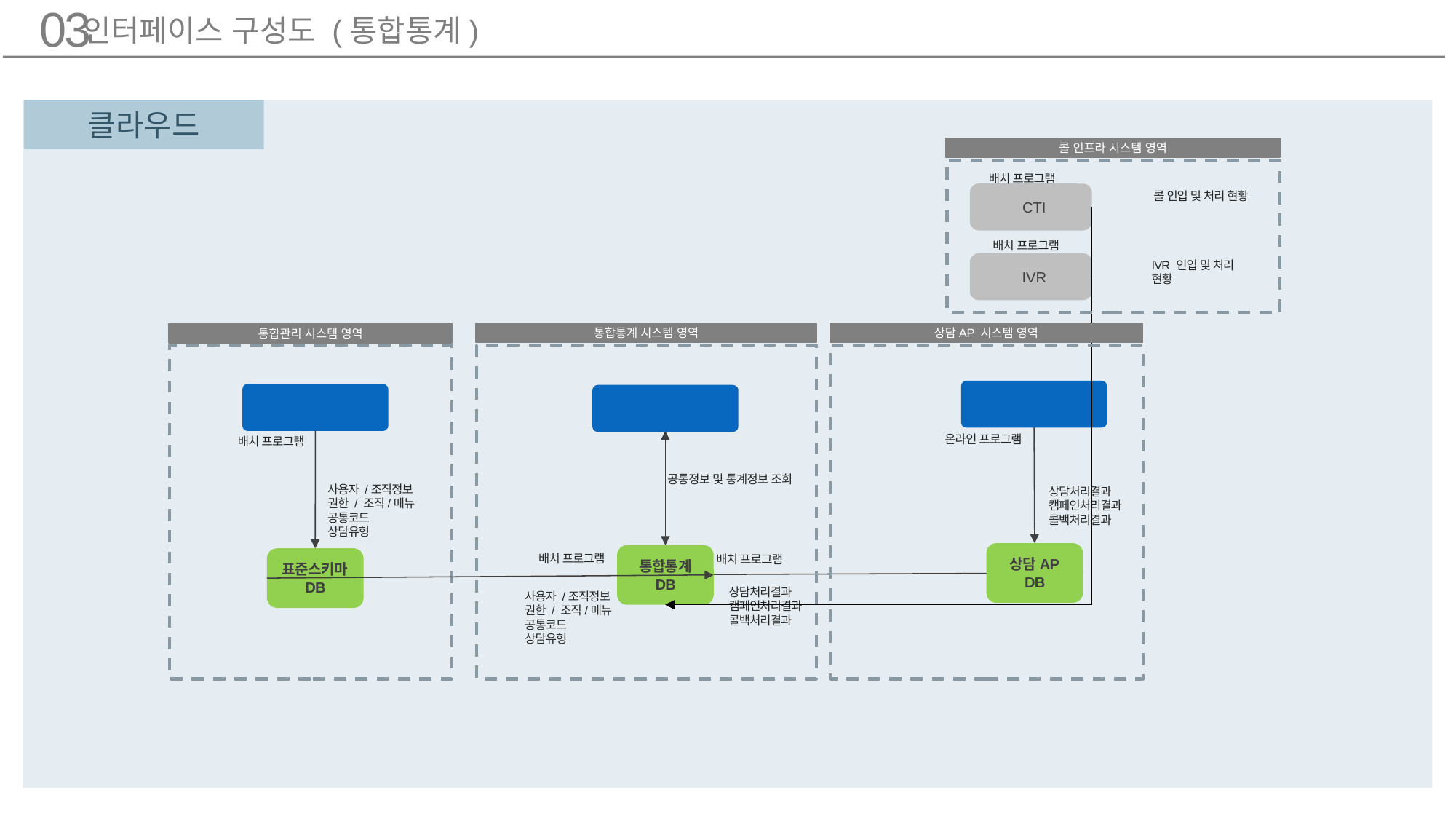

03
인터페이스 구성도 (통합통계)

클라우드
콜 인프라 시스템 영역

배치 프로그램
콜 인입 및 처리 현황
CTI
배치 프로그램
IVR 인입 및 처리 현황
IVR
통합통계 시스템 영역
상담AP 시스템 영역
통합관리 시스템 영역

상담AP
통합관리
통합통계
온라인 프로그램
배치 프로그램
공통정보 및 통계정보 조회
사용자 /조직정보
권한 / 조직/메뉴
공통코드
상담유형
상담처리결과
캠페인처리결과
콜백처리결과
상담AP
 DB
통합통계
 DB
표준스키마
 DB
배치 프로그램
배치 프로그램
상담처리결과
캠페인처리결과
콜백처리결과
사용자 /조직정보
권한 / 조직/메뉴
공통코드
상담유형